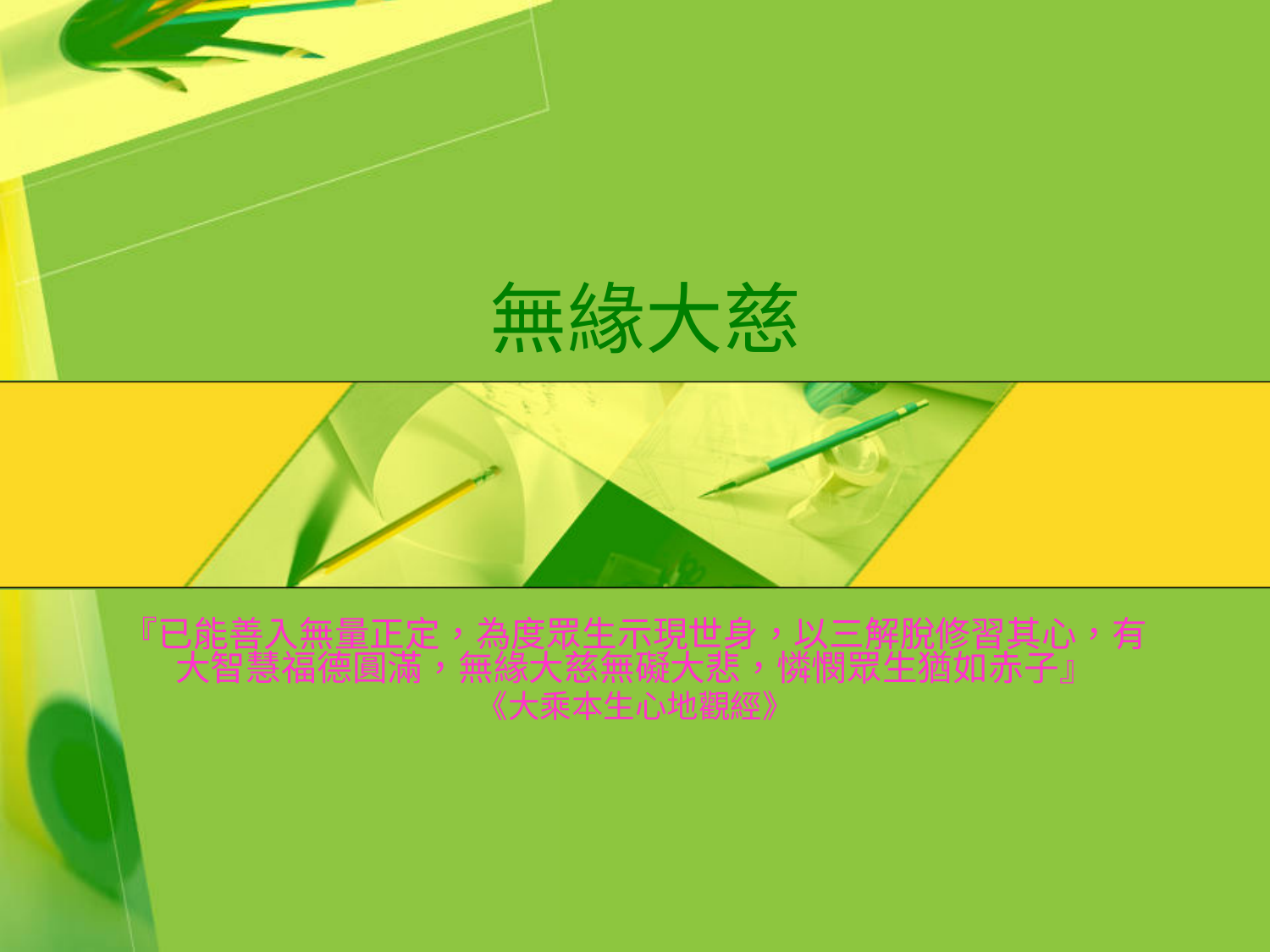

# 無緣大慈
『已能善入無量正定，為度眾生示現世身，以三解脫修習其心，有大智慧福德圓滿，無緣大慈無礙大悲，憐憫眾生猶如赤子』
《大乘本生心地觀經》